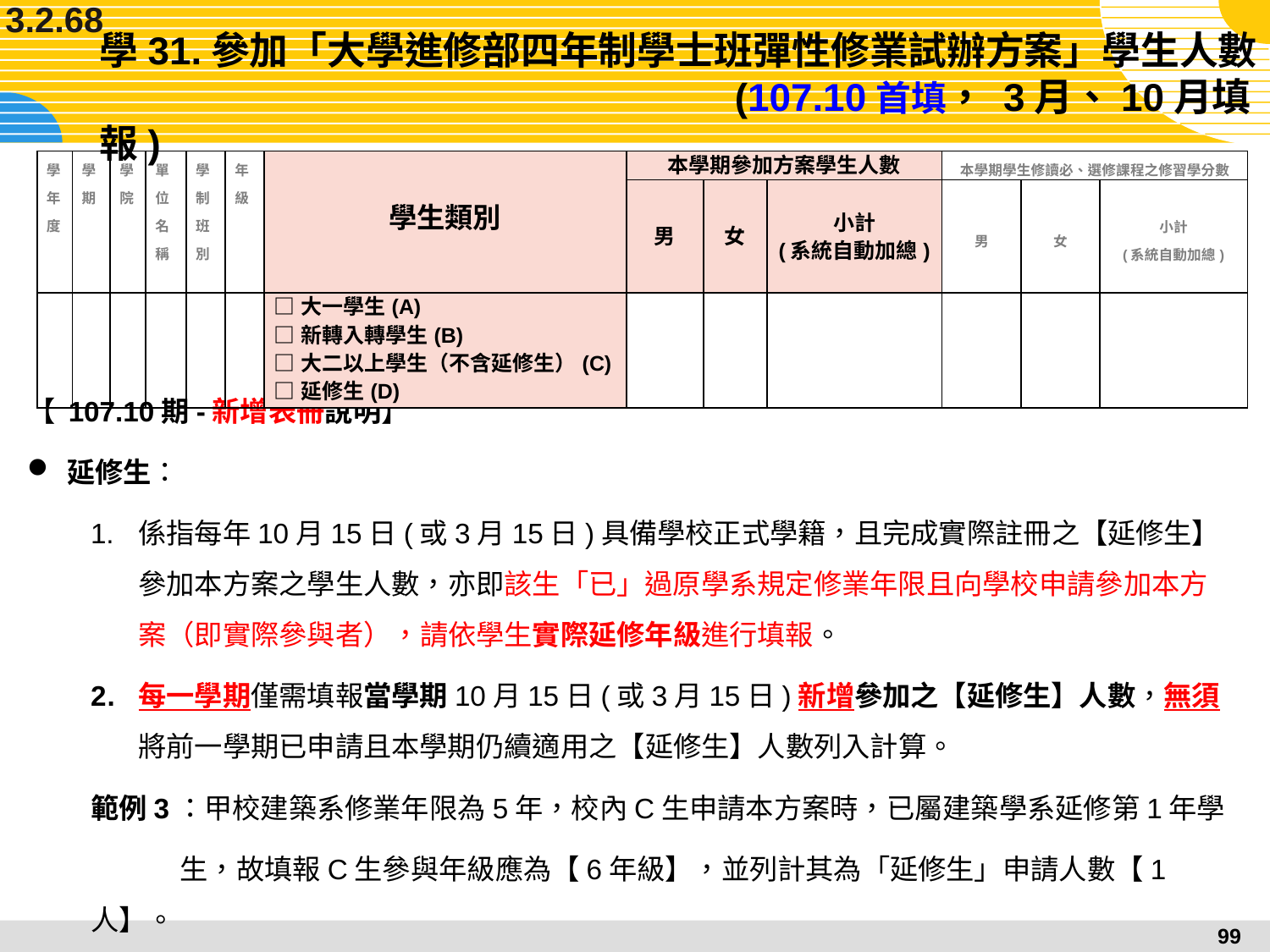

3.2.68
# 學31.參加「大學進修部四年制學士班彈性修業試辦方案」學生人數 (107.10首填， 3月、10月填報)
| 學年度 | 學期 | 學院 | 單位名稱 | 學制班別 | 年級 | 學生類別 | 本學期參加方案學生人數 |  |  | 本學期學生修讀必、選修課程之修習學分數 |  |  |
| --- | --- | --- | --- | --- | --- | --- | --- | --- | --- | --- | --- | --- |
|  |  |  |  |  |  |  | 男 | 女 | 小計 (系統自動加總) | 男 | 女 | 小計 (系統自動加總) |
|  |  |  |  |  |  | □大一學生(A) □新轉入轉學生(B) □大二以上學生（不含延修生）(C) □延修生(D) |  |  |  |  |  |  |
【 107.10期-新增表冊說明】
延修生：
係指每年10月15日(或3月15日)具備學校正式學籍，且完成實際註冊之【延修生】參加本方案之學生人數，亦即該生「已」過原學系規定修業年限且向學校申請參加本方案（即實際參與者），請依學生實際延修年級進行填報。
每一學期僅需填報當學期10月15日(或3月15日)新增參加之【延修生】人數，無須將前一學期已申請且本學期仍續適用之【延修生】人數列入計算。
範例3：甲校建築系修業年限為5年，校內C生申請本方案時，已屬建築學系延修第1年學
             生，故填報C生參與年級應為【6年級】，並列計其為「延修生」申請人數【1人】。